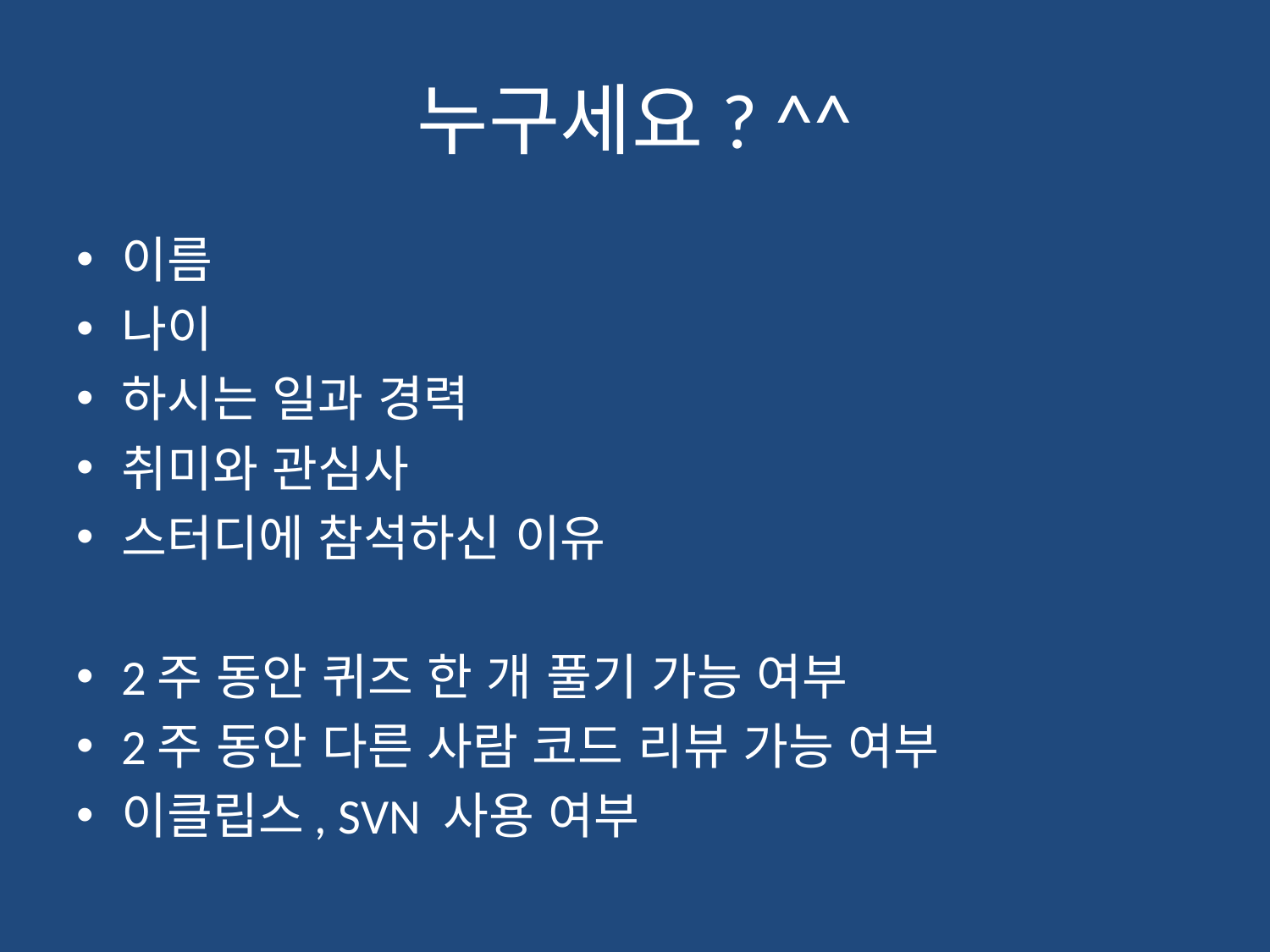

# 누구세요? ^^
이름
나이
하시는 일과 경력
취미와 관심사
스터디에 참석하신 이유

2주 동안 퀴즈 한 개 풀기 가능 여부
2주 동안 다른 사람 코드 리뷰 가능 여부
이클립스, SVN 사용 여부